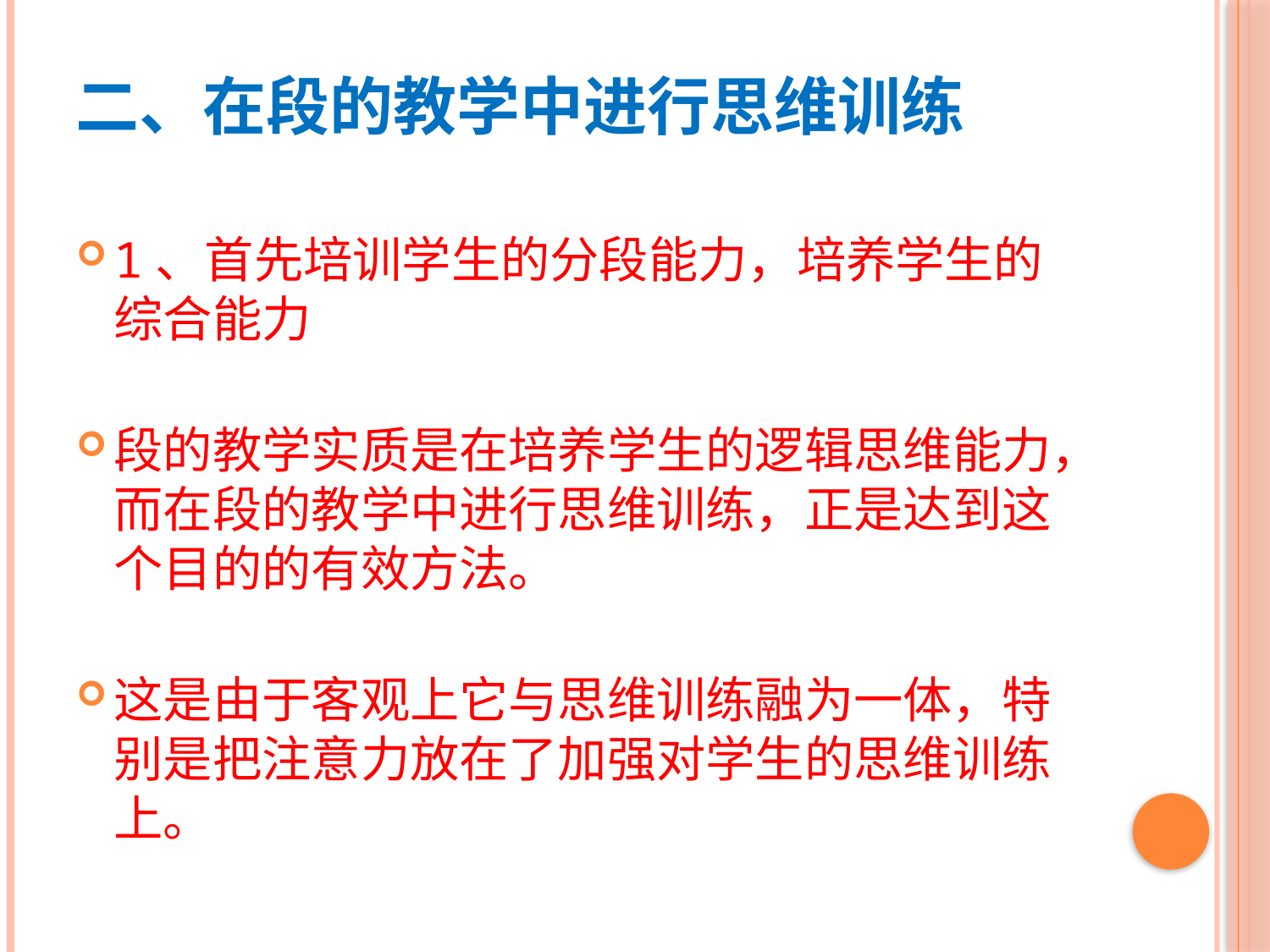

# 二、在段的教学中进行思维训练
1、首先培训学生的分段能力，培养学生的综合能力

段的教学实质是在培养学生的逻辑思维能力，而在段的教学中进行思维训练，正是达到这个目的的有效方法。

这是由于客观上它与思维训练融为一体，特别是把注意力放在了加强对学生的思维训练上。